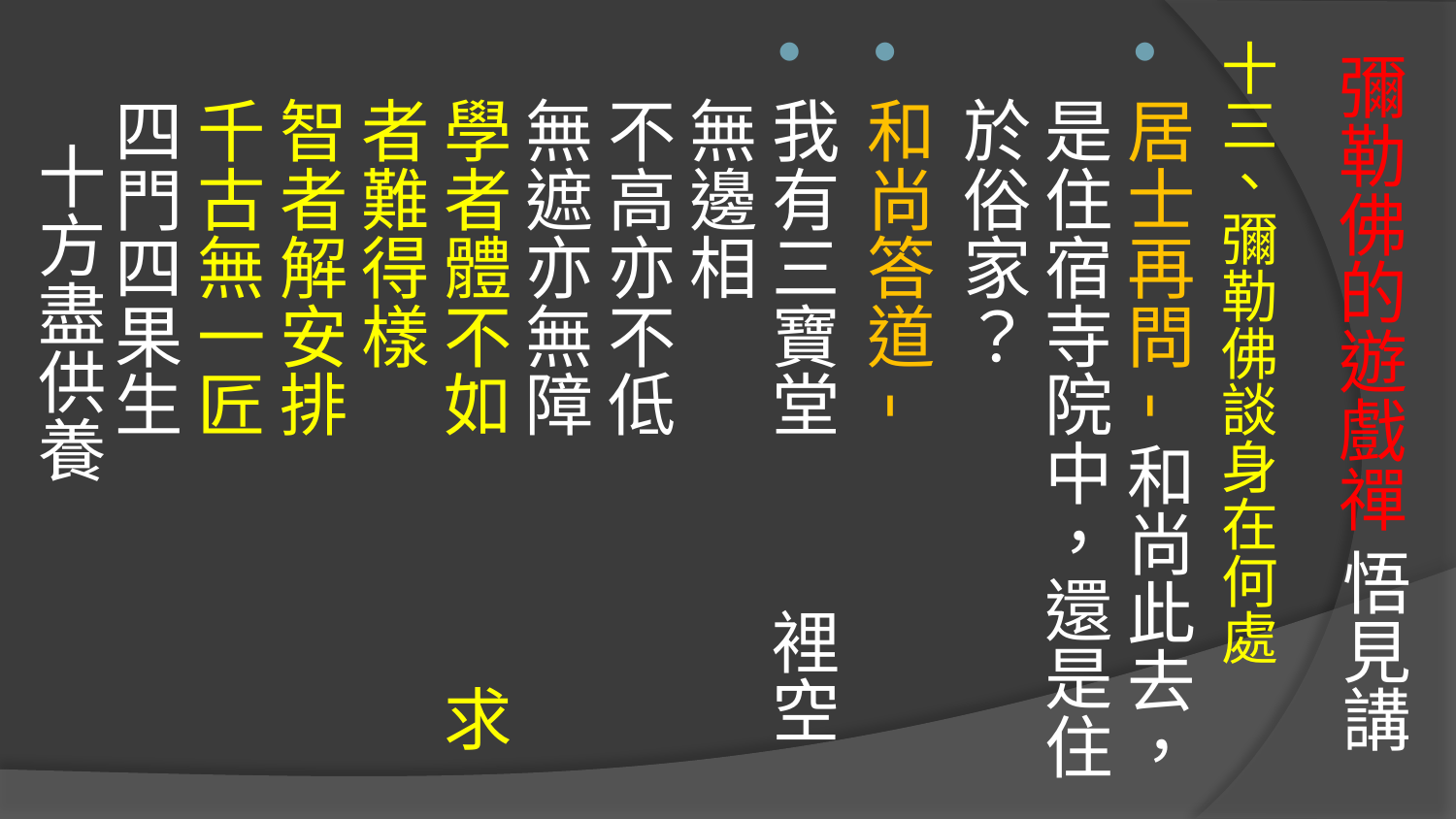

十三、彌勒佛談身在何處
居士再問-和尚此去，是住宿寺院中，還是住於俗家？
和尚答道-
我有三寶堂           裡空無邊相
不高亦不低                     無遮亦無障 
學者體不如                求者難得樣 
智者解安排                    千古無一匠 
四門四果生                          十方盡供養
# 彌勒佛的遊戲禪 悟見講